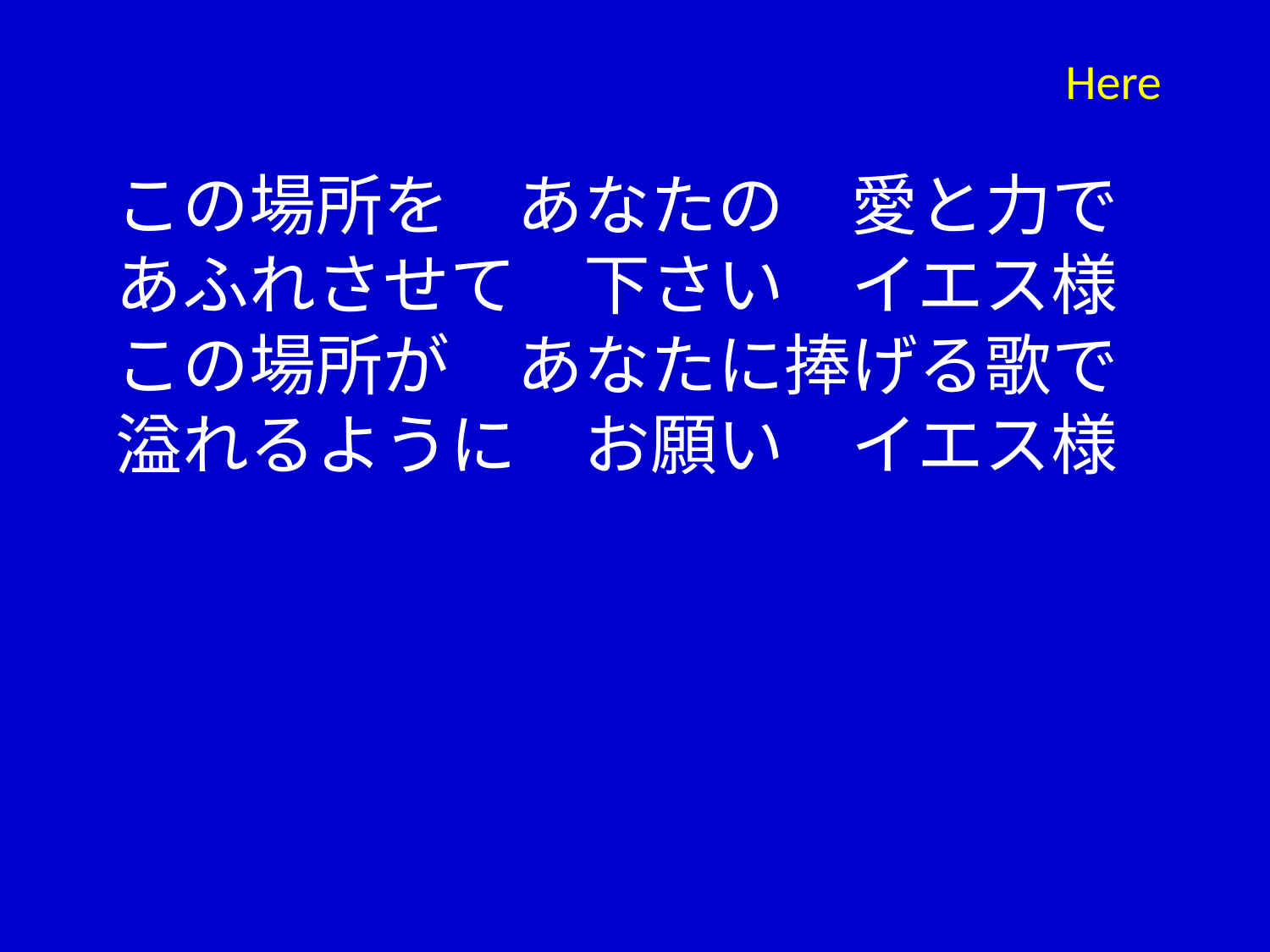

# Here
この場所を　あなたの　愛と力で
あふれさせて　下さい　イエス様
この場所が　あなたに捧げる歌で
溢れるように　お願い　イエス様